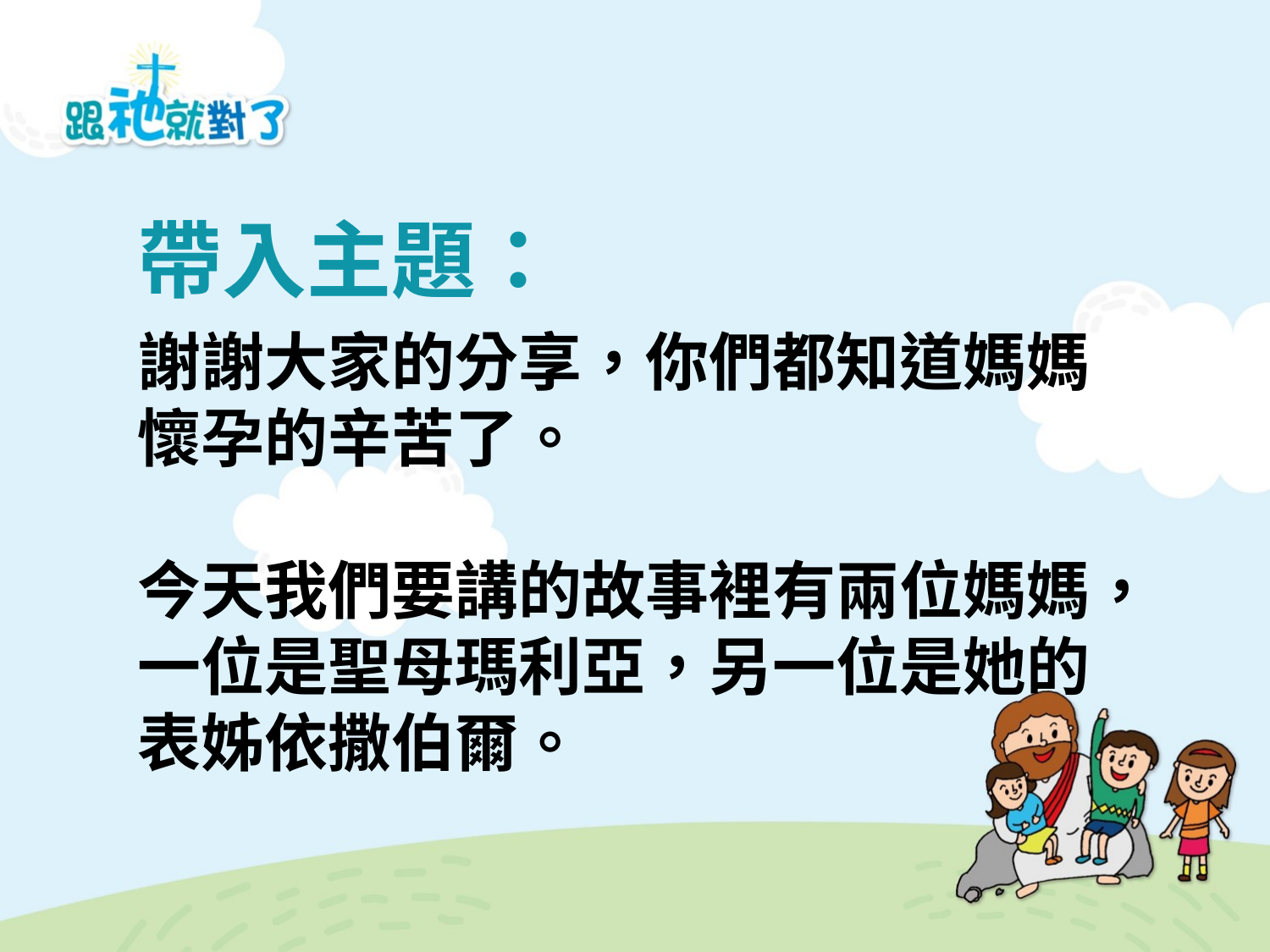

帶入主題：
謝謝大家的分享，你們都知道媽媽懷孕的辛苦了。

今天我們要講的故事裡有兩位媽媽，一位是聖母瑪利亞，另一位是她的表姊依撒伯爾。